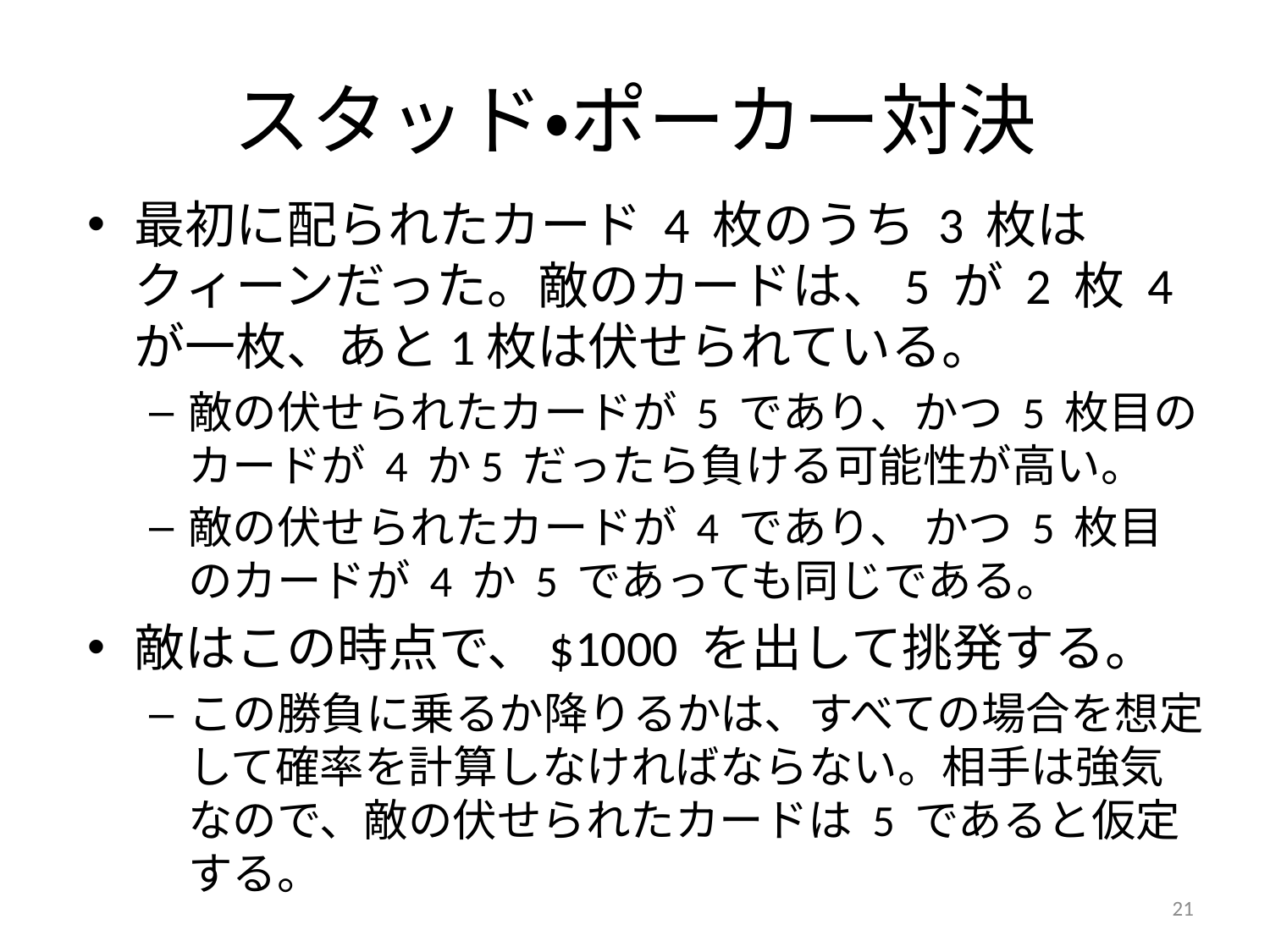

# スタッド・ポーカー対決
最初に配られたカード 4 枚のうち 3 枚はクィーンだった。敵のカードは、5 が 2 枚 4 が一枚、あと1枚は伏せられている。
敵の伏せられたカードが 5 であり、かつ 5 枚目のカードが 4 か5 だったら負ける可能性が高い。
敵の伏せられたカードが 4 であり、 かつ 5 枚目のカードが 4 か 5 であっても同じである。
敵はこの時点で、$1000 を出して挑発する。
この勝負に乗るか降りるかは、すべての場合を想定して確率を計算しなければならない。相手は強気なので、敵の伏せられたカードは 5 であると仮定する。

21